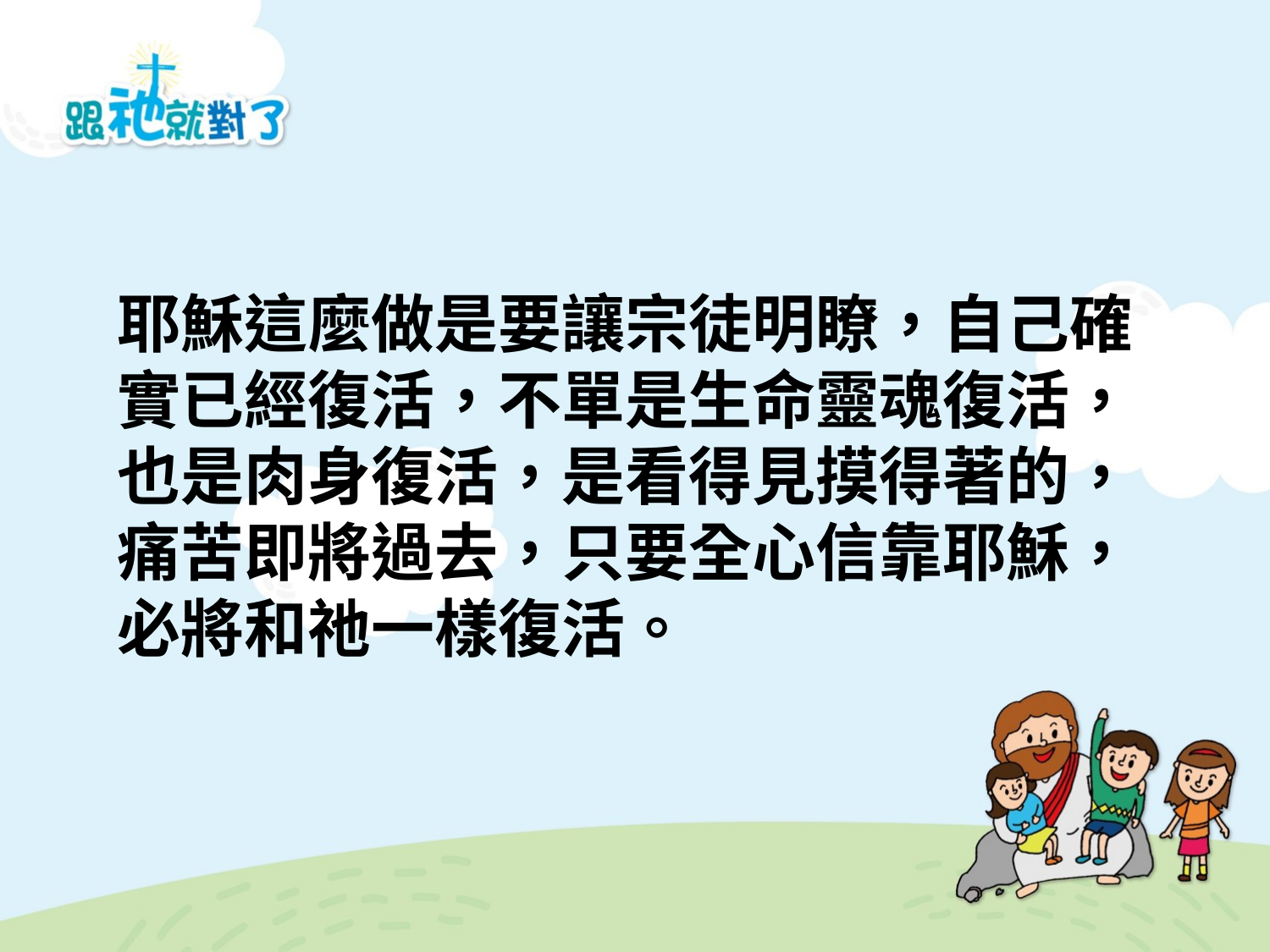

耶穌這麼做是要讓宗徒明瞭，自己確實已經復活，不單是生命靈魂復活，也是肉身復活，是看得見摸得著的，痛苦即將過去，只要全心信靠耶穌，必將和祂一樣復活。